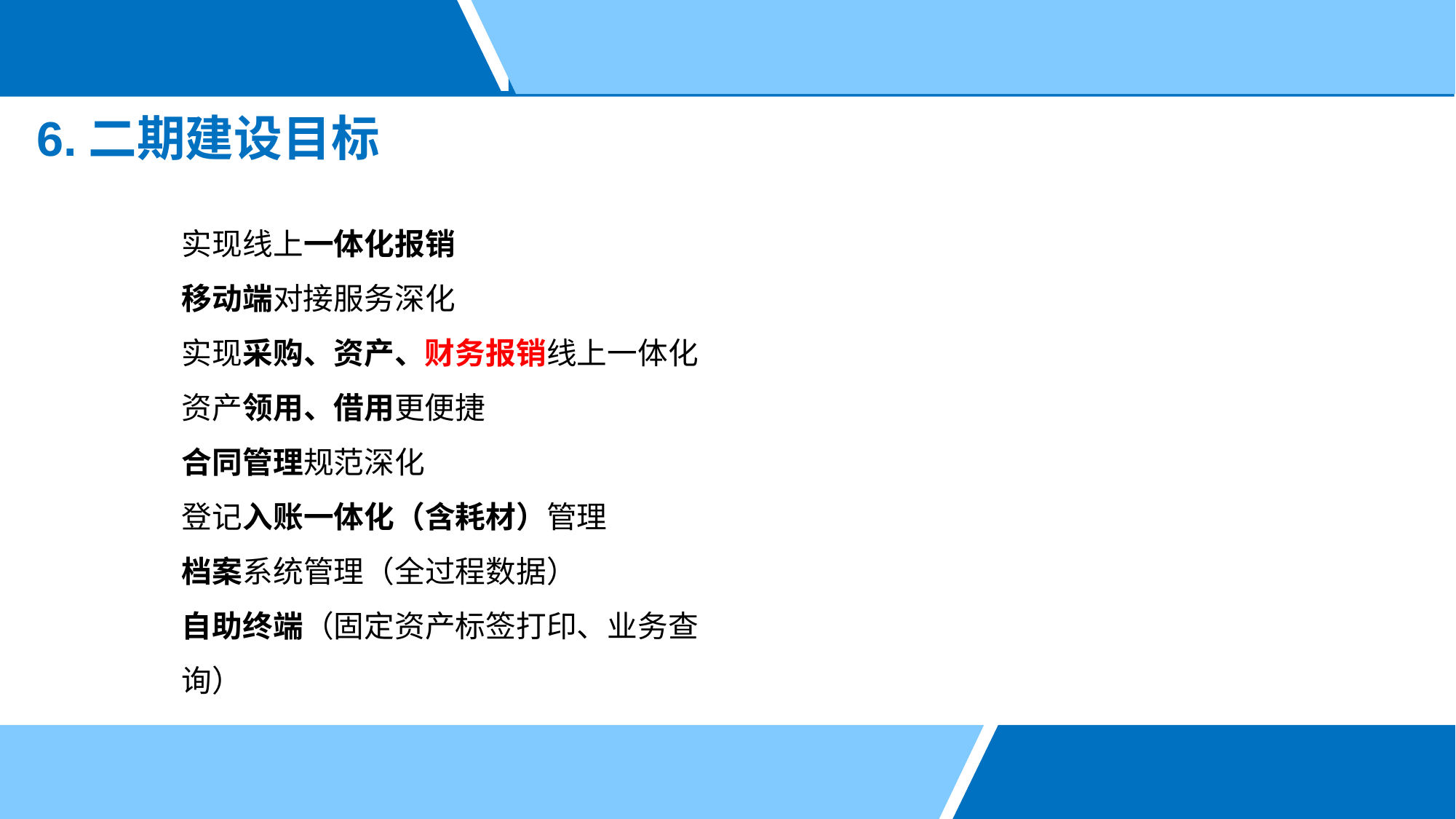

6.二期建设目标

实现线上一体化报销
移动端对接服务深化
实现采购、资产、财务报销线上一体化
资产领用、借用更便捷
合同管理规范深化
登记入账一体化（含耗材）管理
档案系统管理（全过程数据）
自助终端（固定资产标签打印、业务查询）